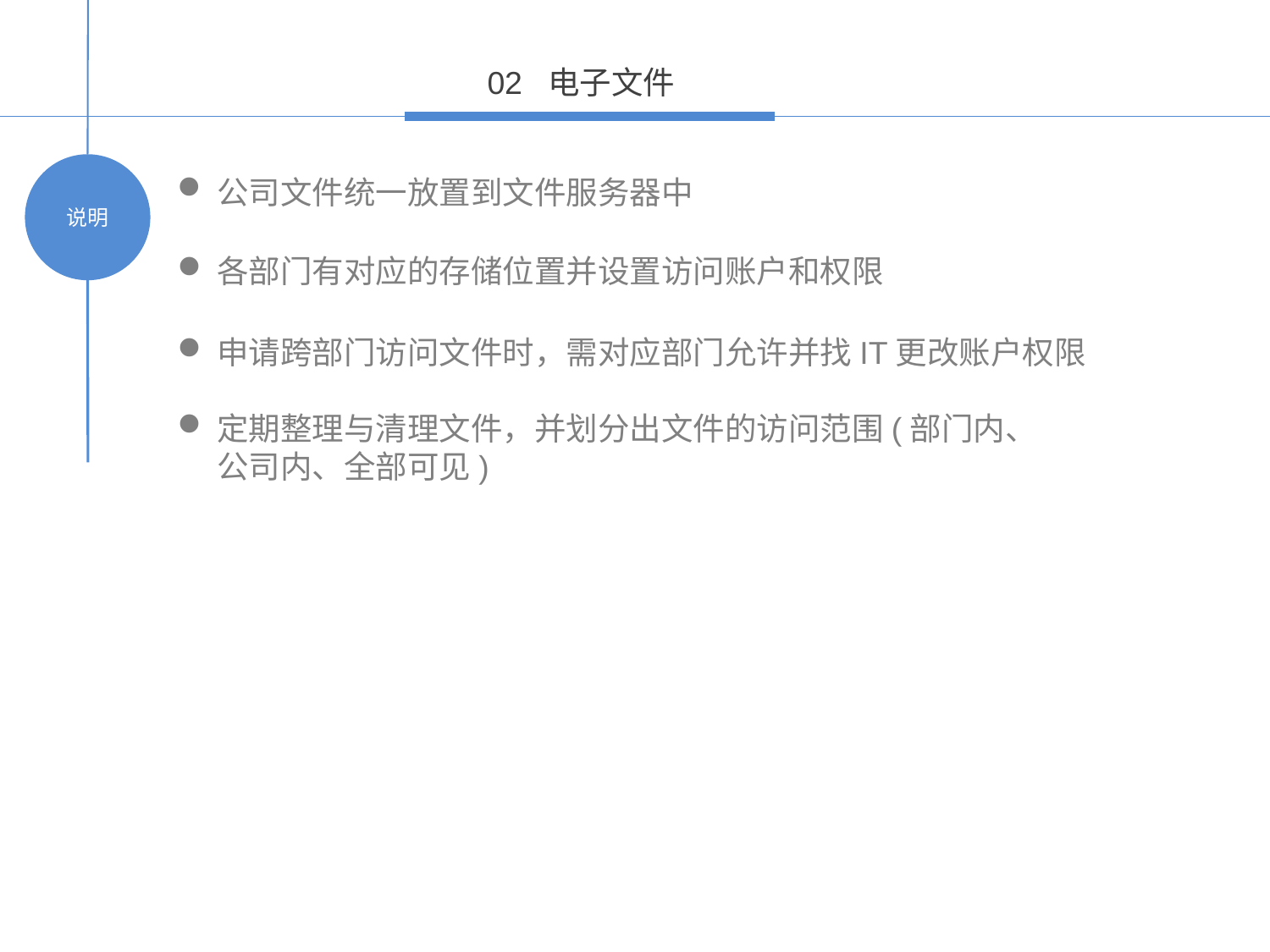

说明
公司文件统一放置到文件服务器中
各部门有对应的存储位置并设置访问账户和权限

申请跨部门访问文件时，需对应部门允许并找IT更改账户权限

定期整理与清理文件，并划分出文件的访问范围(部门内、公司内、全部可见)